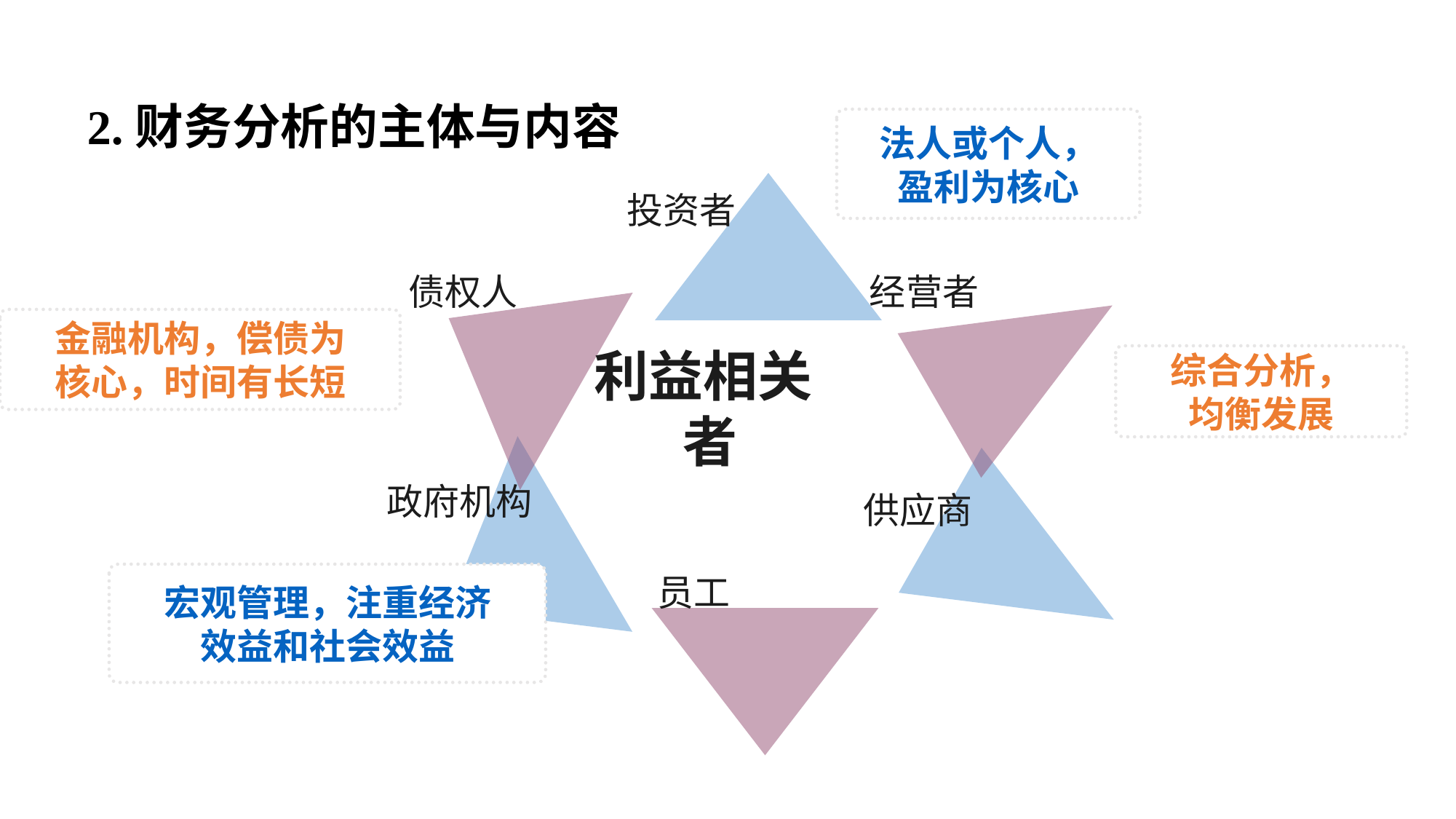

2.财务分析的主体与内容
法人或个人，
盈利为核心

投资者
债权人
经营者

金融机构，偿债为
核心，时间有长短
利益相关者
综合分析，
均衡发展
政府机构
供应商
宏观管理，注重经济
效益和社会效益
员工